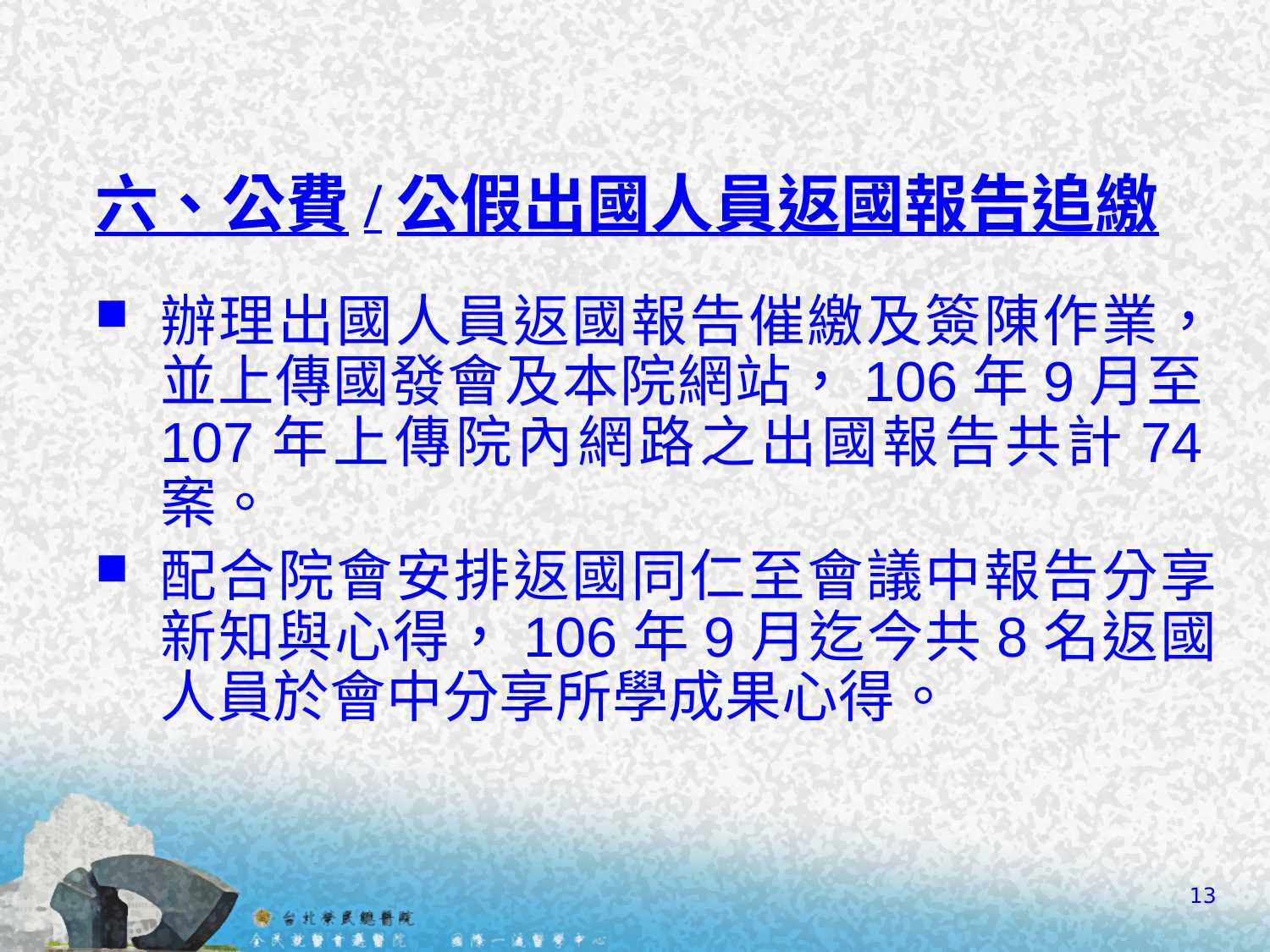

六、公費/公假出國人員返國報告追繳
辦理出國人員返國報告催繳及簽陳作業，並上傳國發會及本院網站，106年9月至107年上傳院內網路之出國報告共計74案。
配合院會安排返國同仁至會議中報告分享新知與心得，106年9月迄今共8名返國人員於會中分享所學成果心得。

13